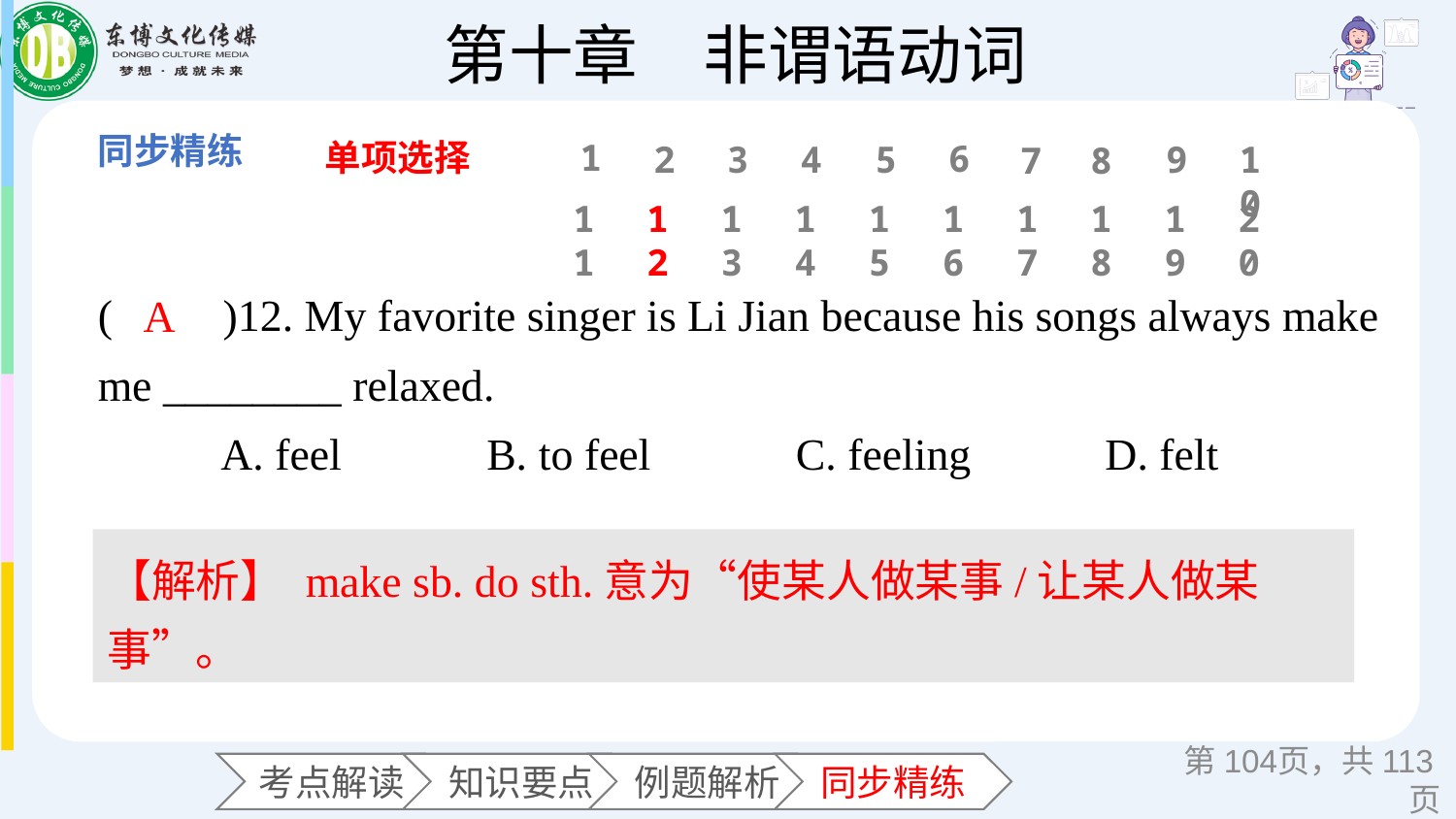

单项选择
1
6
2
3
4
5
9
10
7
8
11
12
13
14
15
16
17
18
19
20
(　　)12. My favorite singer is Li Jian because his songs always make me ________ relaxed.
           A. feel             B. to feel             C. feeling            D. felt
A
【解析】 make sb. do sth.意为“使某人做某事/让某人做某事”。
第104页，共113页